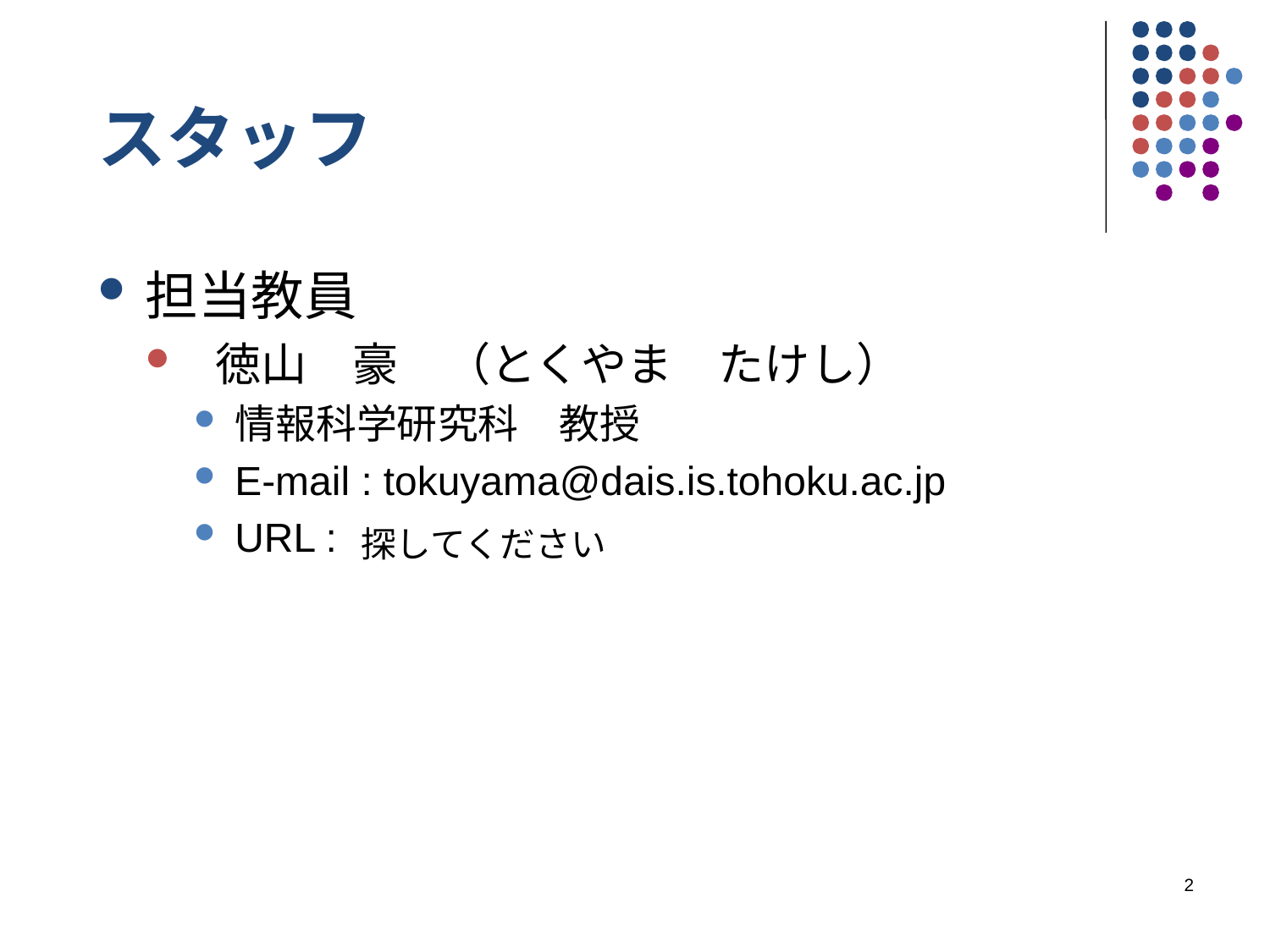

スタッフ
担当教員
 徳山　豪　（とくやま　たけし）
情報科学研究科　教授
E-mail : tokuyama@dais.is.tohoku.ac.jp
URL :
探してください
2